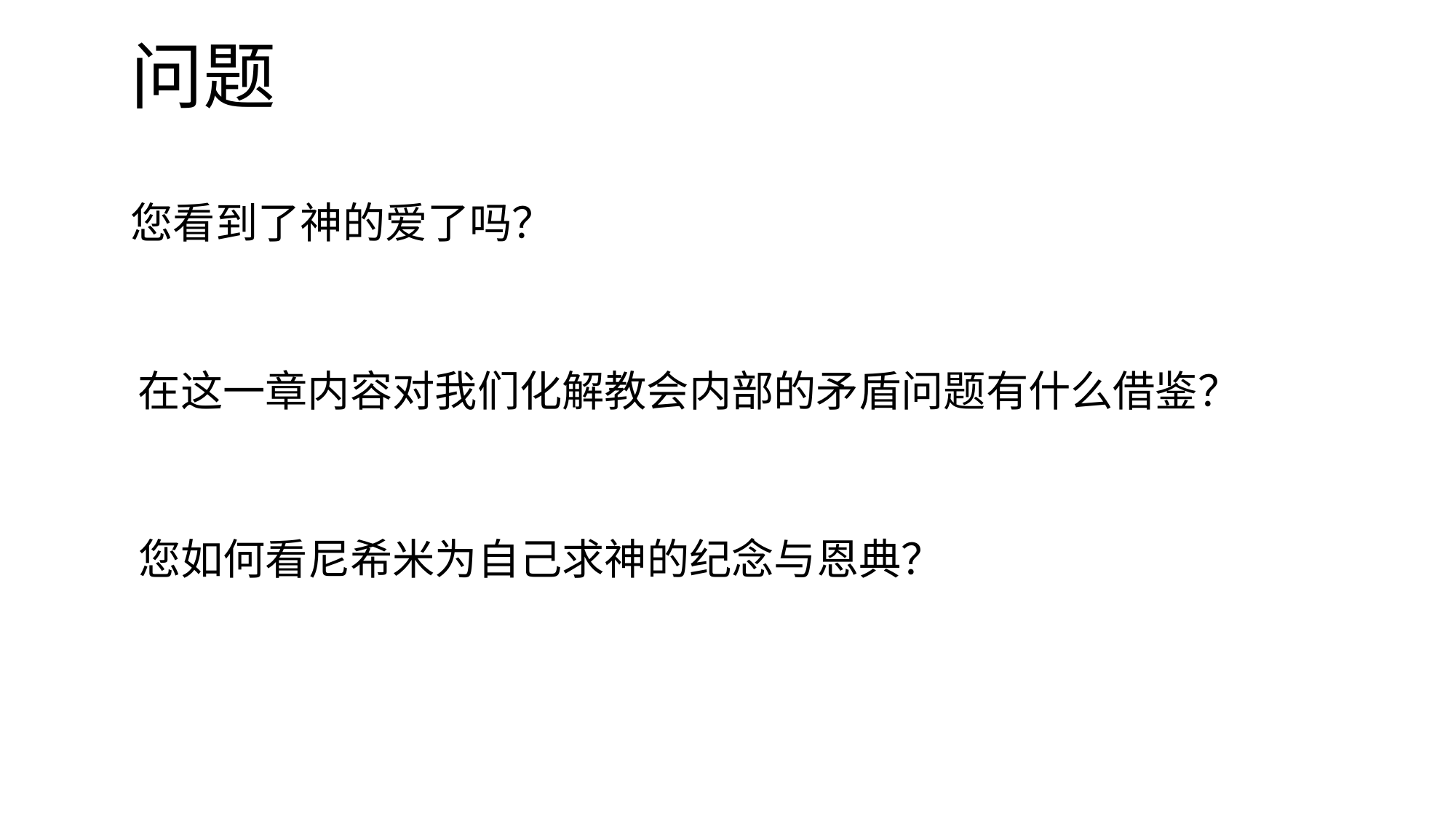

问题
您看到了神的爱了吗？
在这一章内容对我们化解教会内部的矛盾问题有什么借鉴？
您如何看尼希米为自己求神的纪念与恩典？